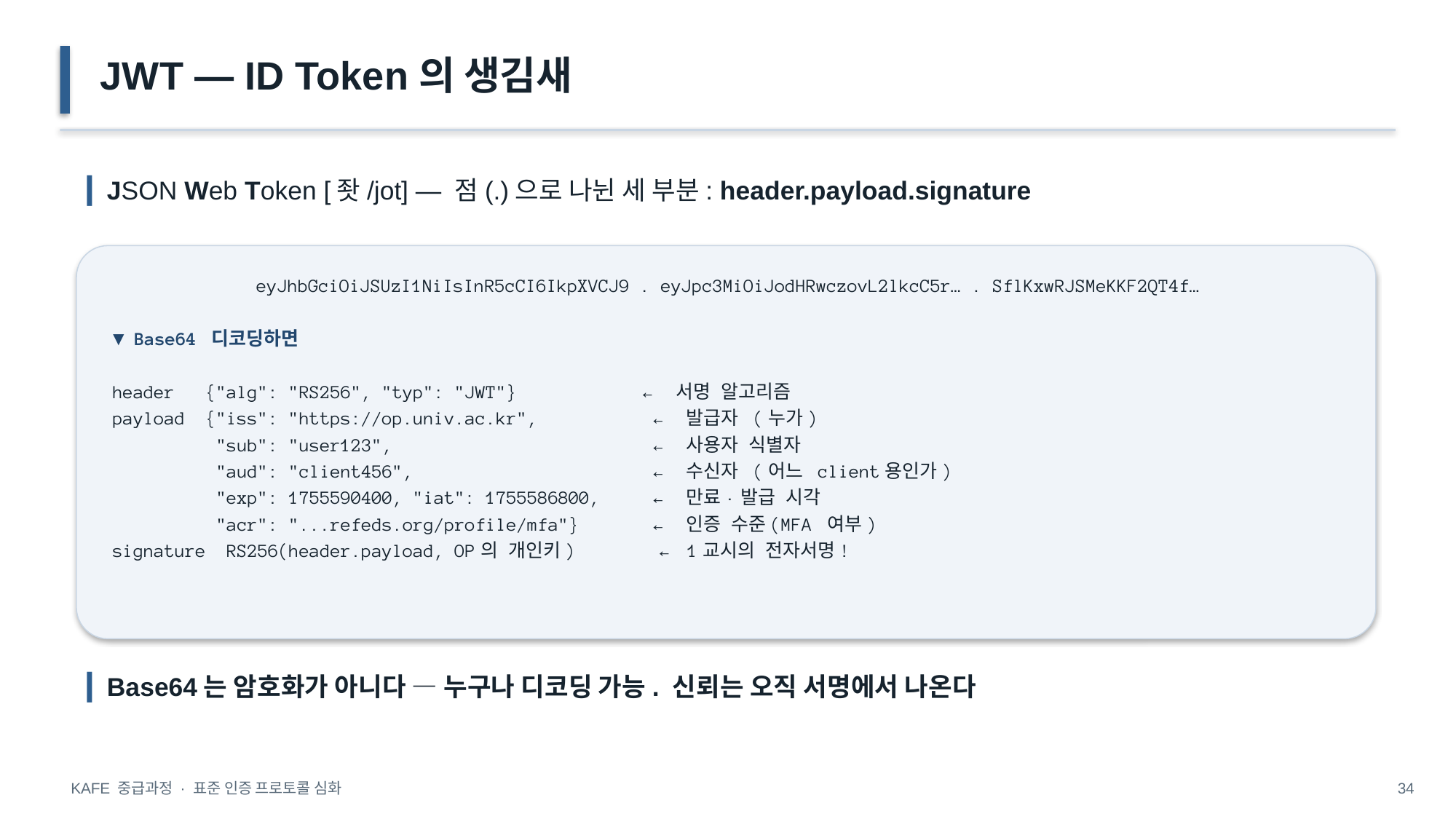

JWT — ID Token의 생김새

▎JSON Web Token [좟/jot] — 점(.)으로 나뉜 세 부분: header.payload.signature
eyJhbGciOiJSUzI1NiIsInR5cCI6IkpXVCJ9 . eyJpc3MiOiJodHRwczovL2lkcC5r… . SflKxwRJSMeKKF2QT4f…

▼ Base64 디코딩하면

header   {"alg": "RS256", "typ": "JWT"}            ← 서명 알고리즘
payload  {"iss": "https://op.univ.ac.kr",           ← 발급자 (누가)
          "sub": "user123",                         ← 사용자 식별자
          "aud": "client456",                       ← 수신자 (어느 client용인가)
          "exp": 1755590400, "iat": 1755586800,     ← 만료·발급 시각
          "acr": "...refeds.org/profile/mfa"}       ← 인증 수준(MFA 여부)
signature  RS256(header.payload, OP의 개인키)        ← 1교시의 전자서명!
▎Base64는 암호화가 아니다 — 누구나 디코딩 가능. 신뢰는 오직 서명에서 나온다
KAFE 중급과정 · 표준 인증 프로토콜 심화
34